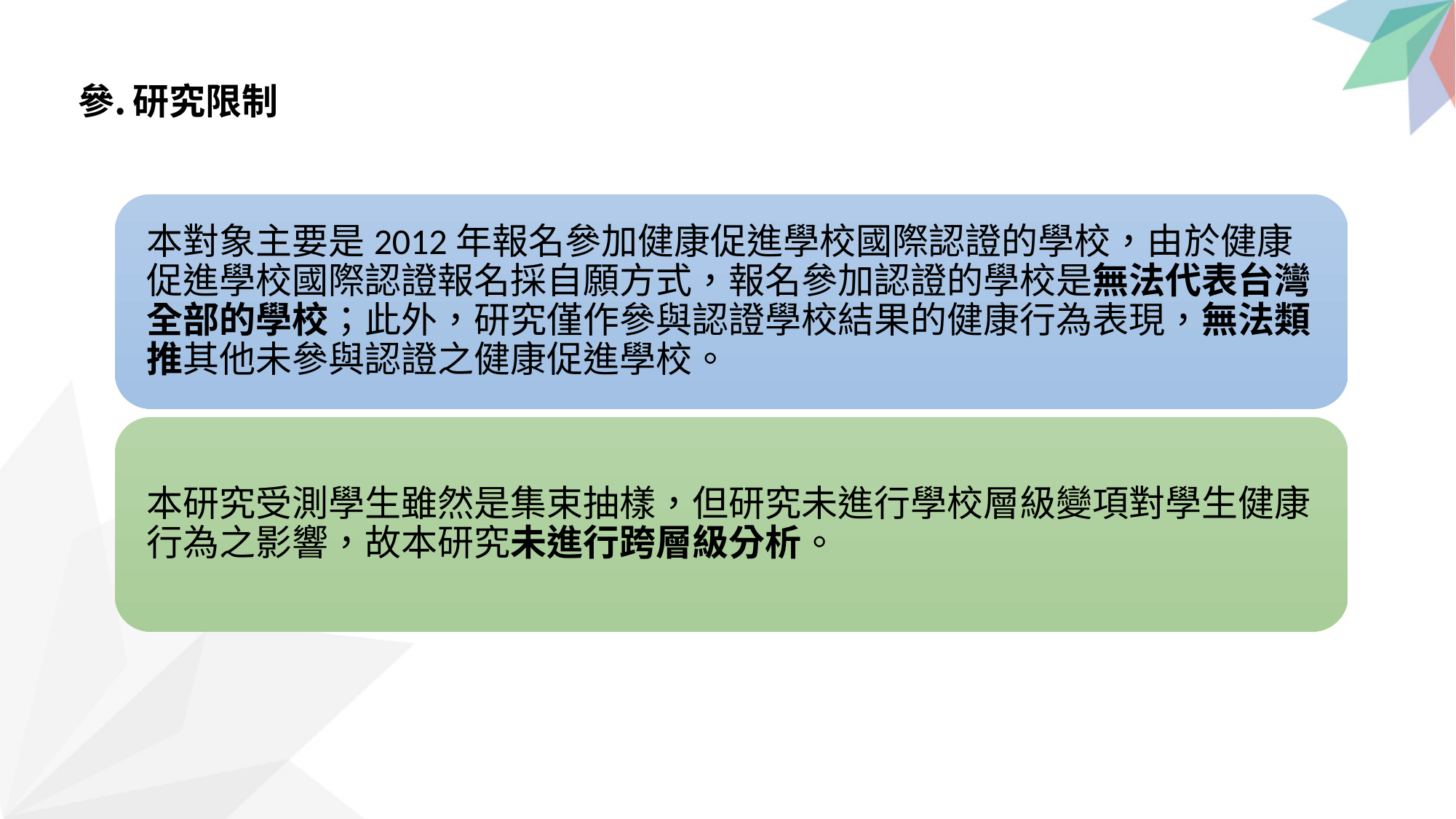

研究限制
本對象主要是2012年報名參加健康促進學校國際認證的學校，由於健康促進學校國際認證報名採自願方式，報名參加認證的學校是無法代表台灣全部的學校；此外，研究僅作參與認證學校結果的健康行為表現，無法類推其他未參與認證之健康促進學校。
本研究受測學生雖然是集束抽樣，但研究未進行學校層級變項對學生健康行為之影響，故本研究未進行跨層級分析。